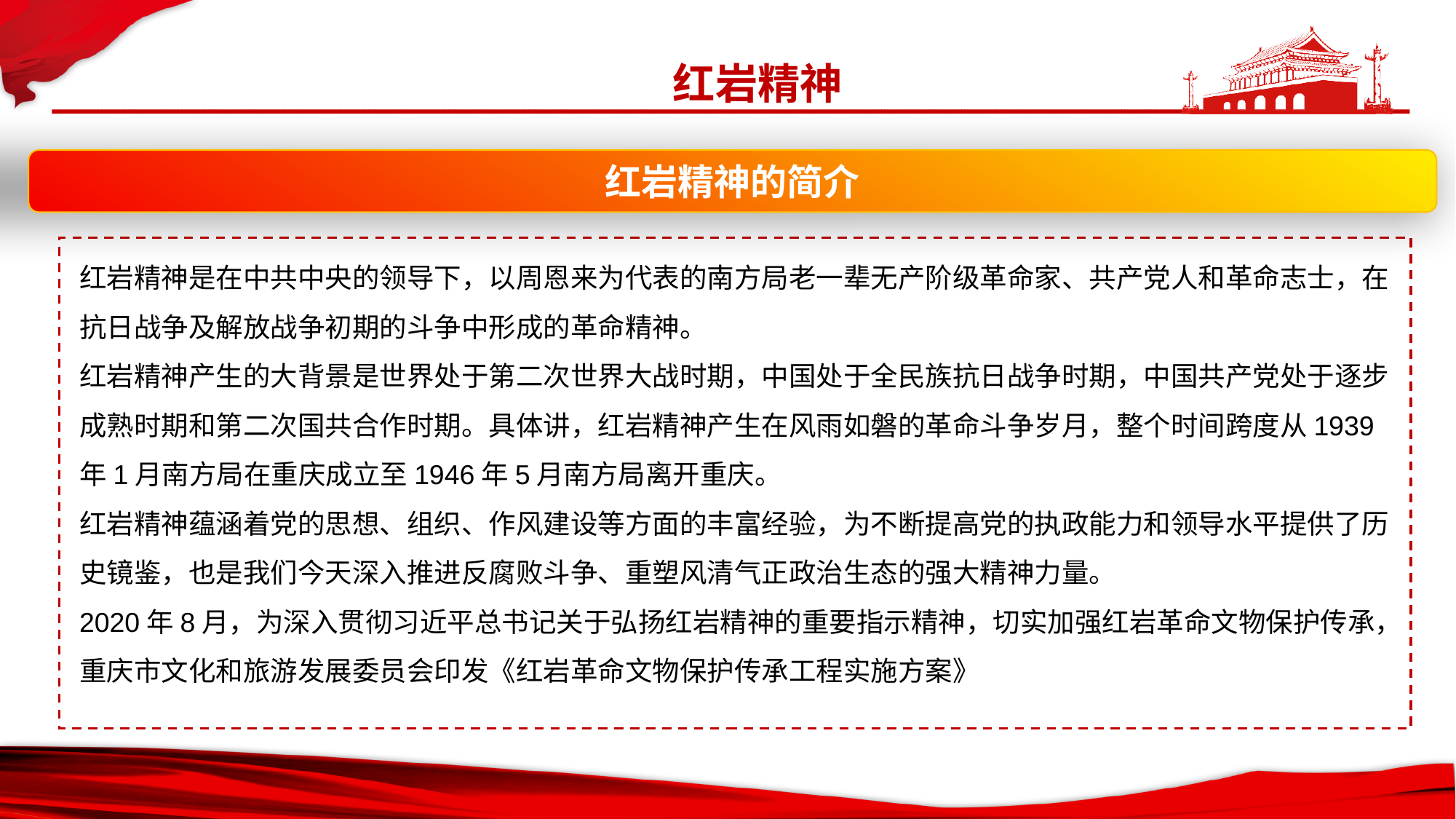

红岩精神
红岩精神的简介

红岩精神是在中共中央的领导下，以周恩来为代表的南方局老一辈无产阶级革命家、共产党人和革命志士，在抗日战争及解放战争初期的斗争中形成的革命精神。
红岩精神产生的大背景是世界处于第二次世界大战时期，中国处于全民族抗日战争时期，中国共产党处于逐步成熟时期和第二次国共合作时期。具体讲，红岩精神产生在风雨如磐的革命斗争岁月，整个时间跨度从1939年1月南方局在重庆成立至1946年5月南方局离开重庆。
红岩精神蕴涵着党的思想、组织、作风建设等方面的丰富经验，为不断提高党的执政能力和领导水平提供了历史镜鉴，也是我们今天深入推进反腐败斗争、重塑风清气正政治生态的强大精神力量。
2020年8月，为深入贯彻习近平总书记关于弘扬红岩精神的重要指示精神，切实加强红岩革命文物保护传承，重庆市文化和旅游发展委员会印发《红岩革命文物保护传承工程实施方案》